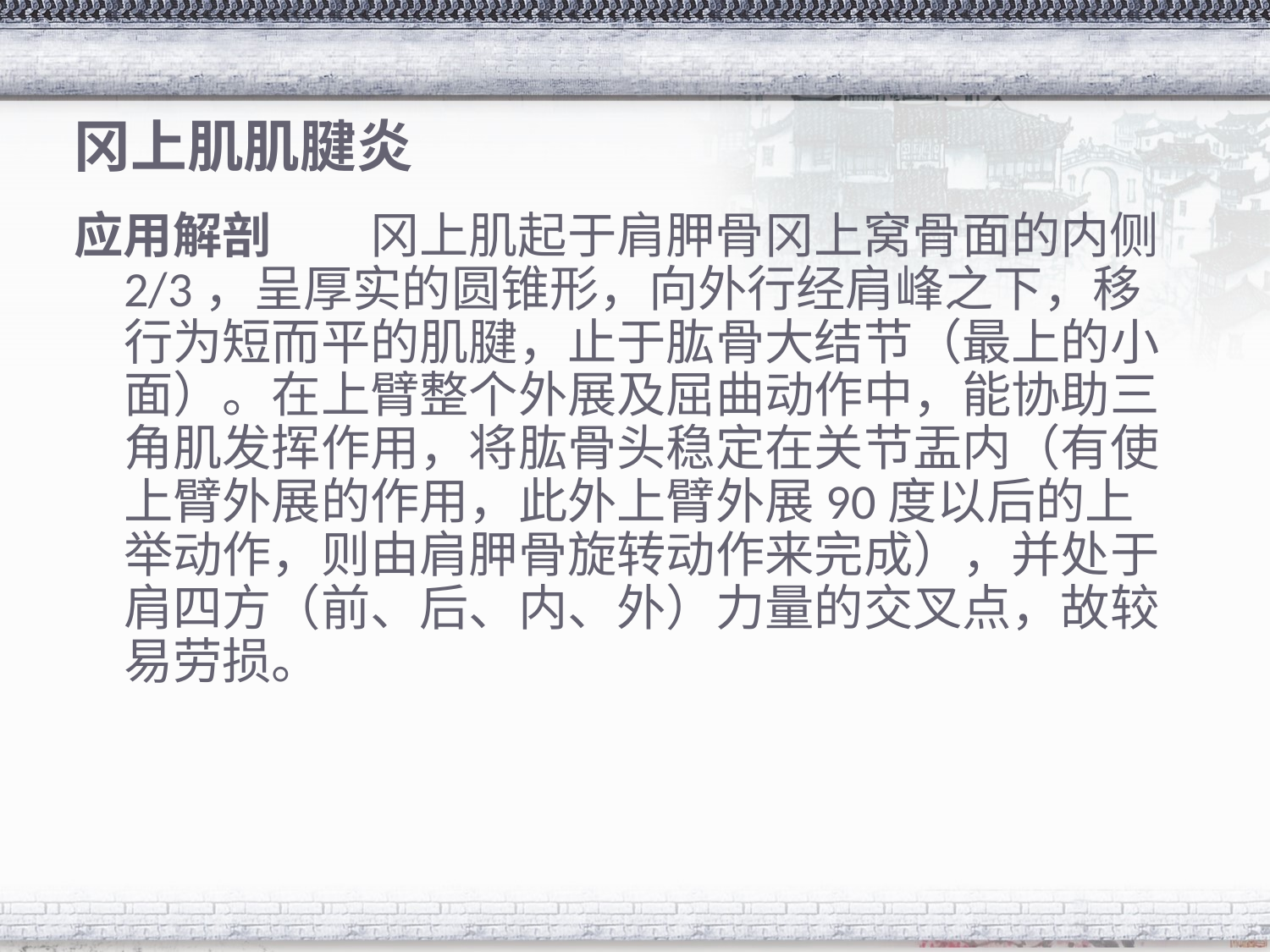

# 冈上肌肌腱炎
应用解剖　　冈上肌起于肩胛骨冈上窝骨面的内侧2/3，呈厚实的圆锥形，向外行经肩峰之下，移行为短而平的肌腱，止于肱骨大结节（最上的小面）。在上臂整个外展及屈曲动作中，能协助三角肌发挥作用，将肱骨头稳定在关节盂内（有使上臂外展的作用，此外上臂外展90度以后的上举动作，则由肩胛骨旋转动作来完成），并处于肩四方（前、后、内、外）力量的交叉点，故较易劳损。